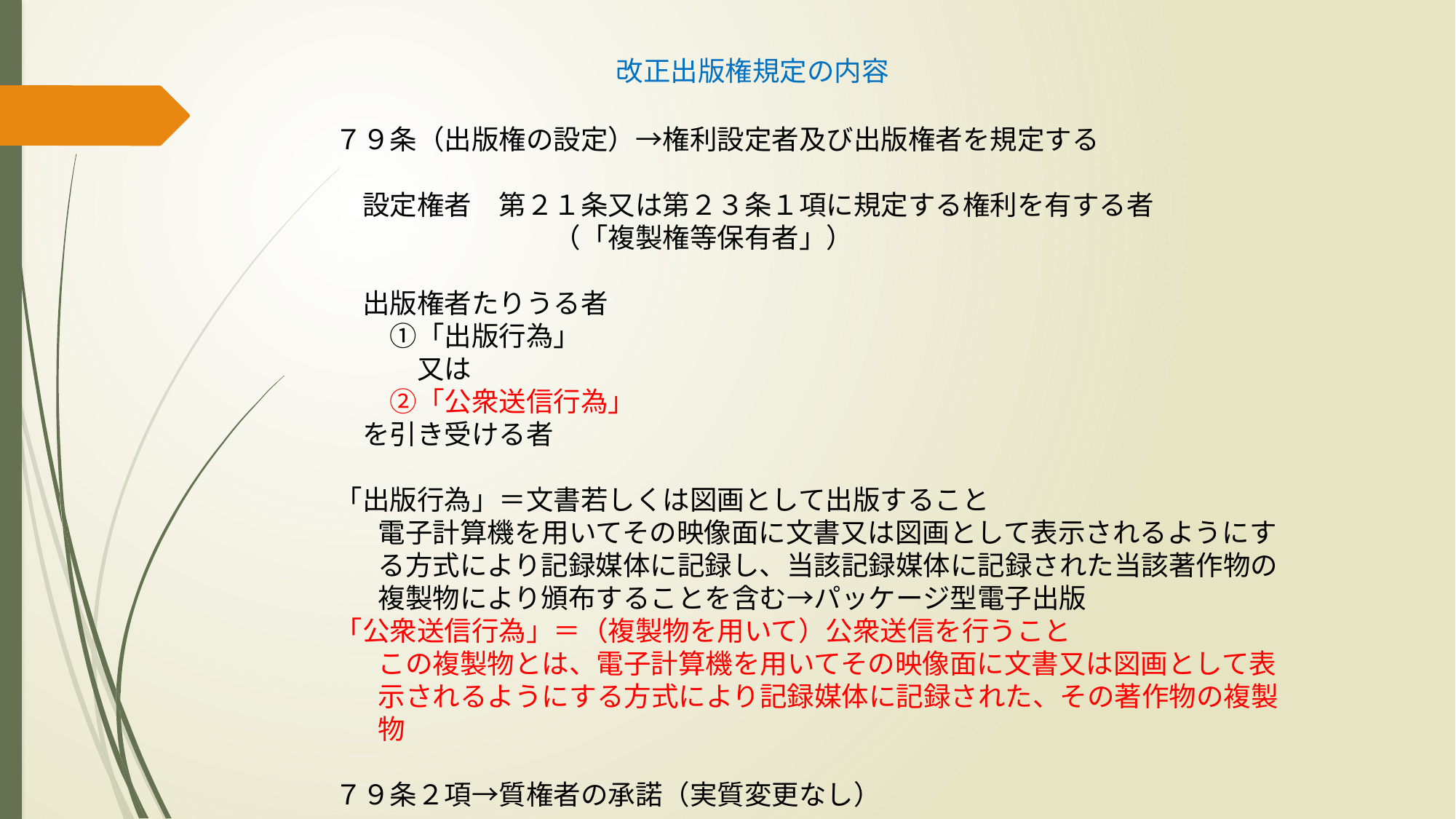

改正出版権規定の内容
７９条（出版権の設定）→権利設定者及び出版権者を規定する

　設定権者　第２１条又は第２３条１項に規定する権利を有する者
　　　　　　　　（「複製権等保有者」）

　出版権者たりうる者
　　①「出版行為」
　　　又は
　　②「公衆送信行為」
　を引き受ける者

「出版行為」＝文書若しくは図画として出版すること
電子計算機を用いてその映像面に文書又は図画として表示されるようにする方式により記録媒体に記録し、当該記録媒体に記録された当該著作物の複製物により頒布することを含む→パッケージ型電子出版
「公衆送信行為」＝（複製物を用いて）公衆送信を行うこと
この複製物とは、電子計算機を用いてその映像面に文書又は図画として表示されるようにする方式により記録媒体に記録された、その著作物の複製物

７９条２項→質権者の承諾（実質変更なし）